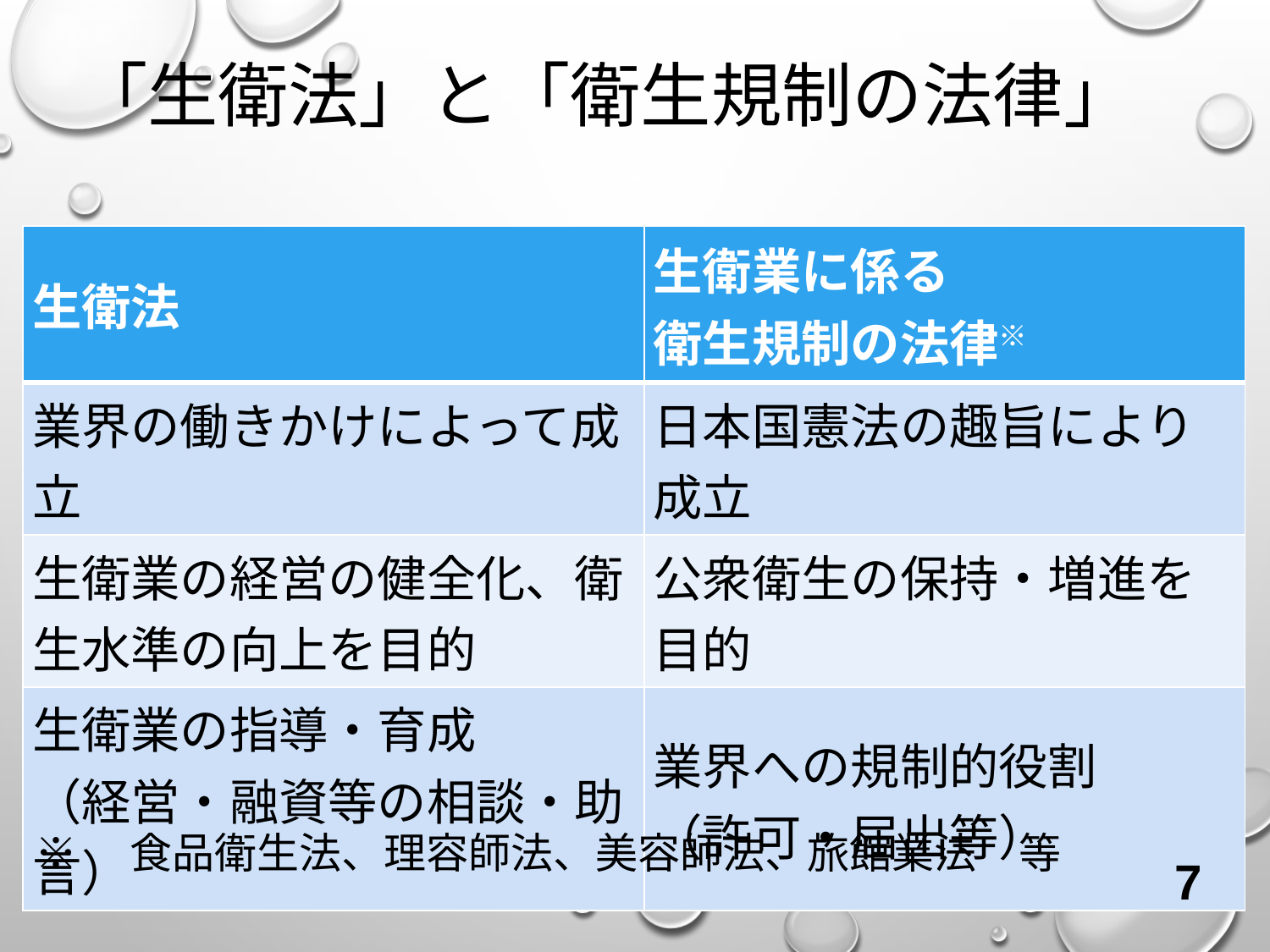

# 「生衛法」と「衛生規制の法律」
| 生衛法 | 生衛業に係る 衛生規制の法律※ |
| --- | --- |
| 業界の働きかけによって成立 | 日本国憲法の趣旨により成立 |
| 生衛業の経営の健全化、衛生水準の向上を目的 | 公衆衛生の保持・増進を目的 |
| 生衛業の指導・育成 （経営・融資等の相談・助言） | 業界への規制的役割 （許可・届出等） |
※　食品衛生法、理容師法、美容師法、旅館業法　等
7